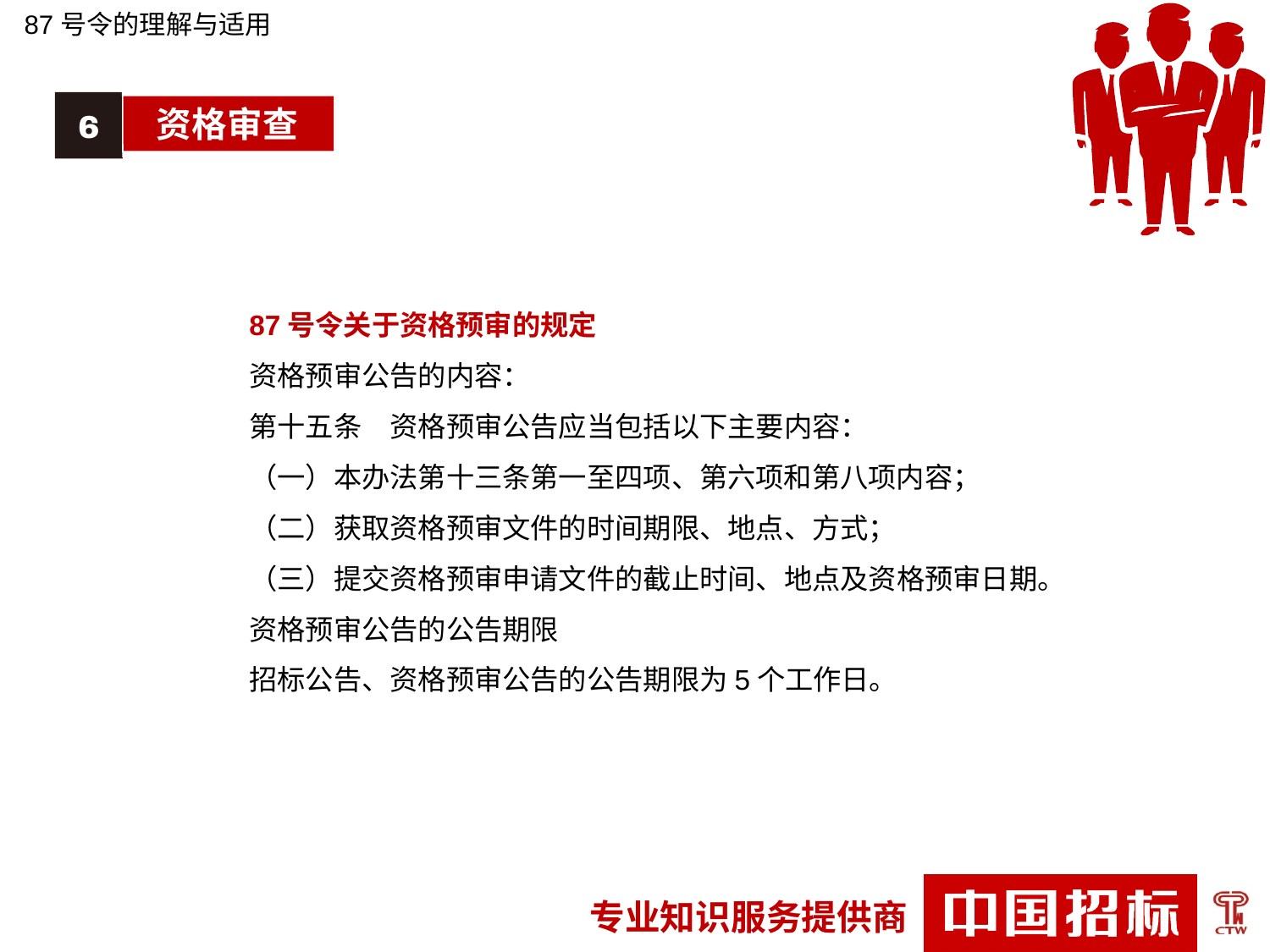

87号令的理解与适用

6
资格审查
87号令关于资格预审的规定
资格预审公告的内容：
第十五条　资格预审公告应当包括以下主要内容：
（一）本办法第十三条第一至四项、第六项和第八项内容；
（二）获取资格预审文件的时间期限、地点、方式；
（三）提交资格预审申请文件的截止时间、地点及资格预审日期。
资格预审公告的公告期限
招标公告、资格预审公告的公告期限为5个工作日。